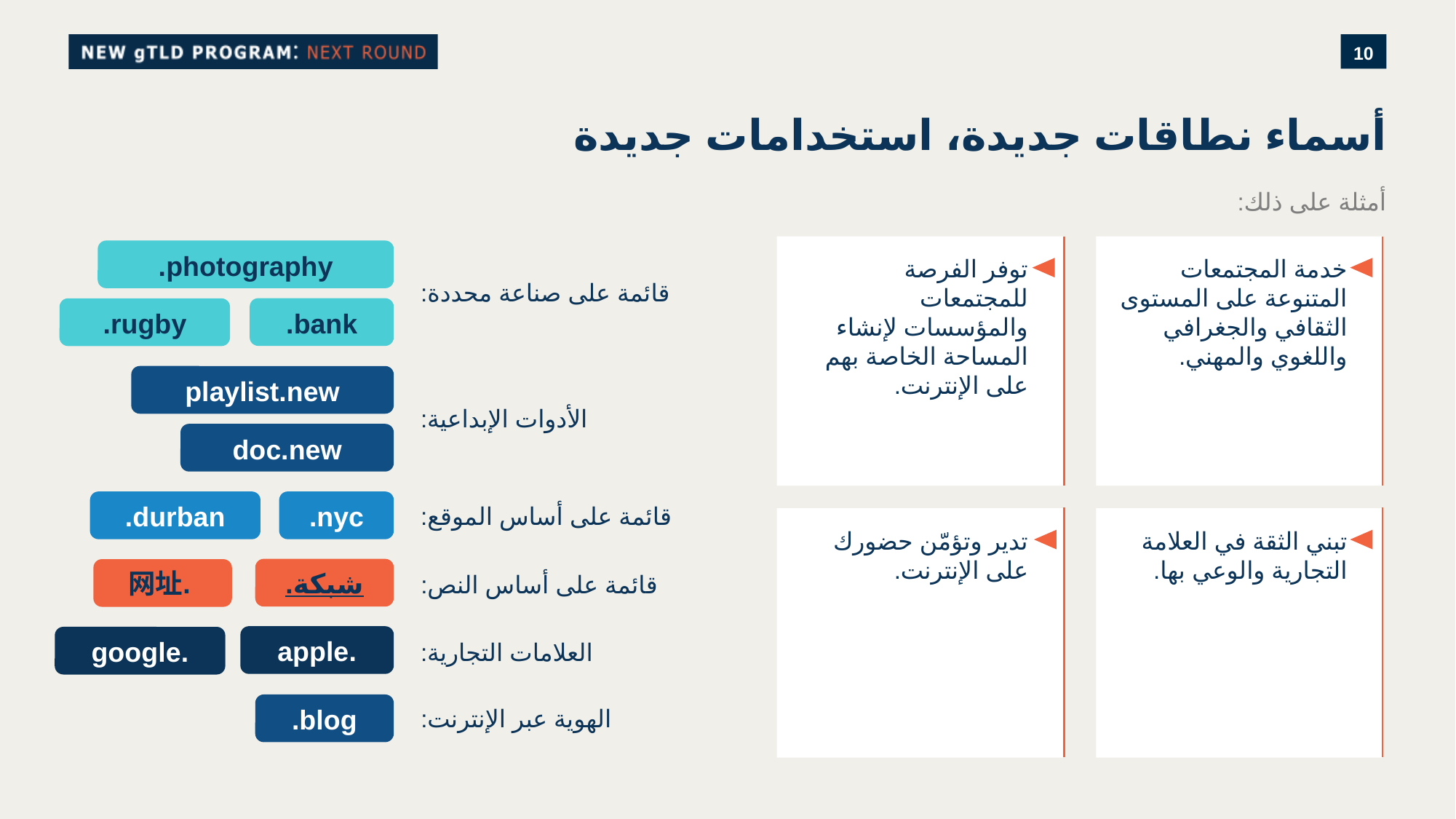

# أسماء نطاقات جديدة، استخدامات جديدة
أمثلة على ذلك:
خدمة المجتمعات المتنوعة على المستوى الثقافي والجغرافي واللغوي والمهني.
توفر الفرصة للمجتمعات والمؤسسات لإنشاء المساحة الخاصة بهم على الإنترنت.

تبني الثقة في العلامة التجارية والوعي بها.
تدير وتؤمّن حضورك على الإنترنت.

photography.
قائمة على صناعة محددة:
bank.
rugby.
playlist.new
الأدوات الإبداعية:
doc.new
durban.
nyc.
قائمة على أساس الموقع:
.شبكة
.网址
قائمة على أساس النص:
.apple
.google
العلامات التجارية:
blog.
الهوية عبر الإنترنت: